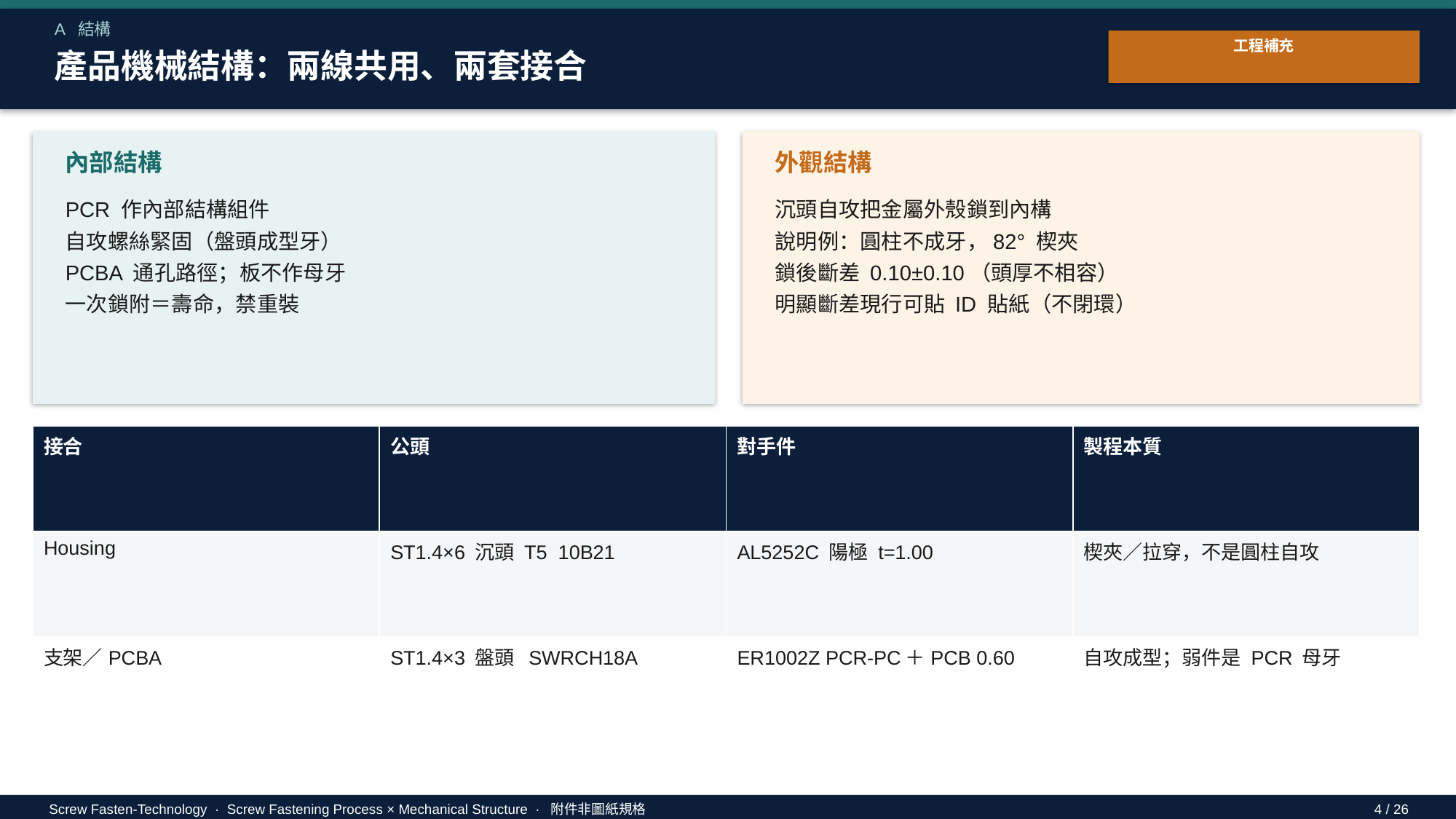

A  結構

工程補充
產品機械結構：兩線共用、兩套接合

內部結構
外觀結構
PCR 作內部結構組件
自攻螺絲緊固（盤頭成型牙）
PCBA 通孔路徑；板不作母牙
一次鎖附＝壽命，禁重裝
沉頭自攻把金屬外殼鎖到內構
說明例：圓柱不成牙，82° 楔夾
鎖後斷差 0.10±0.10（頭厚不相容）
明顯斷差現行可貼 ID 貼紙（不閉環）
| 接合 | 公頭 | 對手件 | 製程本質 |
| --- | --- | --- | --- |
| Housing | ST1.4×6 沉頭 T5 10B21 | AL5252C 陽極 t=1.00 | 楔夾／拉穿，不是圓柱自攻 |
| 支架／PCBA | ST1.4×3 盤頭 SWRCH18A | ER1002Z PCR-PC＋PCB 0.60 | 自攻成型；弱件是 PCR 母牙 |

Screw Fasten-Technology  ·  Screw Fastening Process × Mechanical Structure  ·  附件非圖紙規格
4 / 26